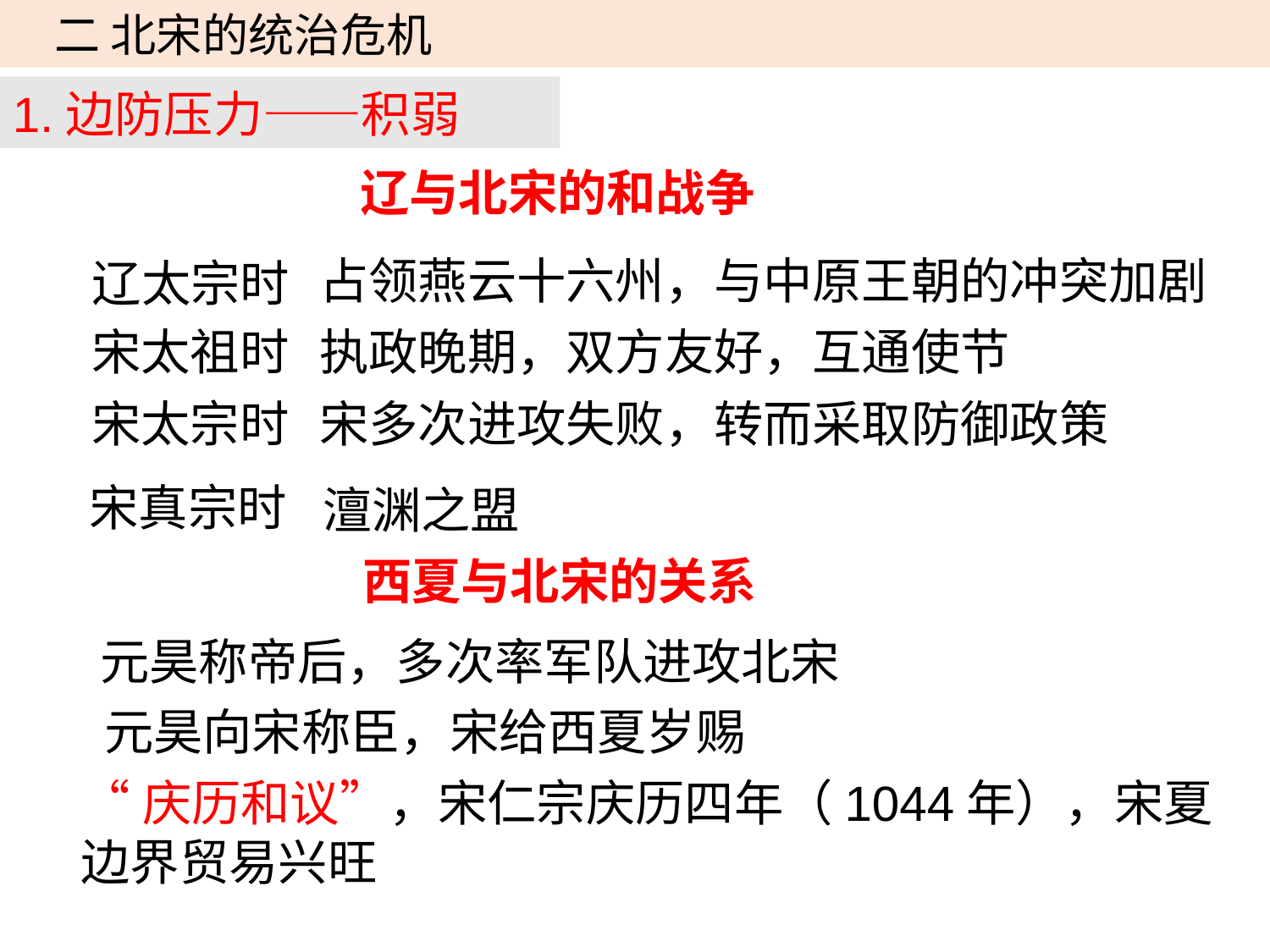

二 北宋的统治危机
1.边防压力——积弱
辽与北宋的和战争
辽太宗时
占领燕云十六州，与中原王朝的冲突加剧

宋太祖时
执政晚期，双方友好，互通使节

宋太宗时
宋多次进攻失败，转而采取防御政策

宋真宗时
澶渊之盟

西夏与北宋的关系
元昊称帝后，多次率军队进攻北宋
元昊向宋称臣，宋给西夏岁赐
“庆历和议”，宋仁宗庆历四年（1044年），宋夏边界贸易兴旺